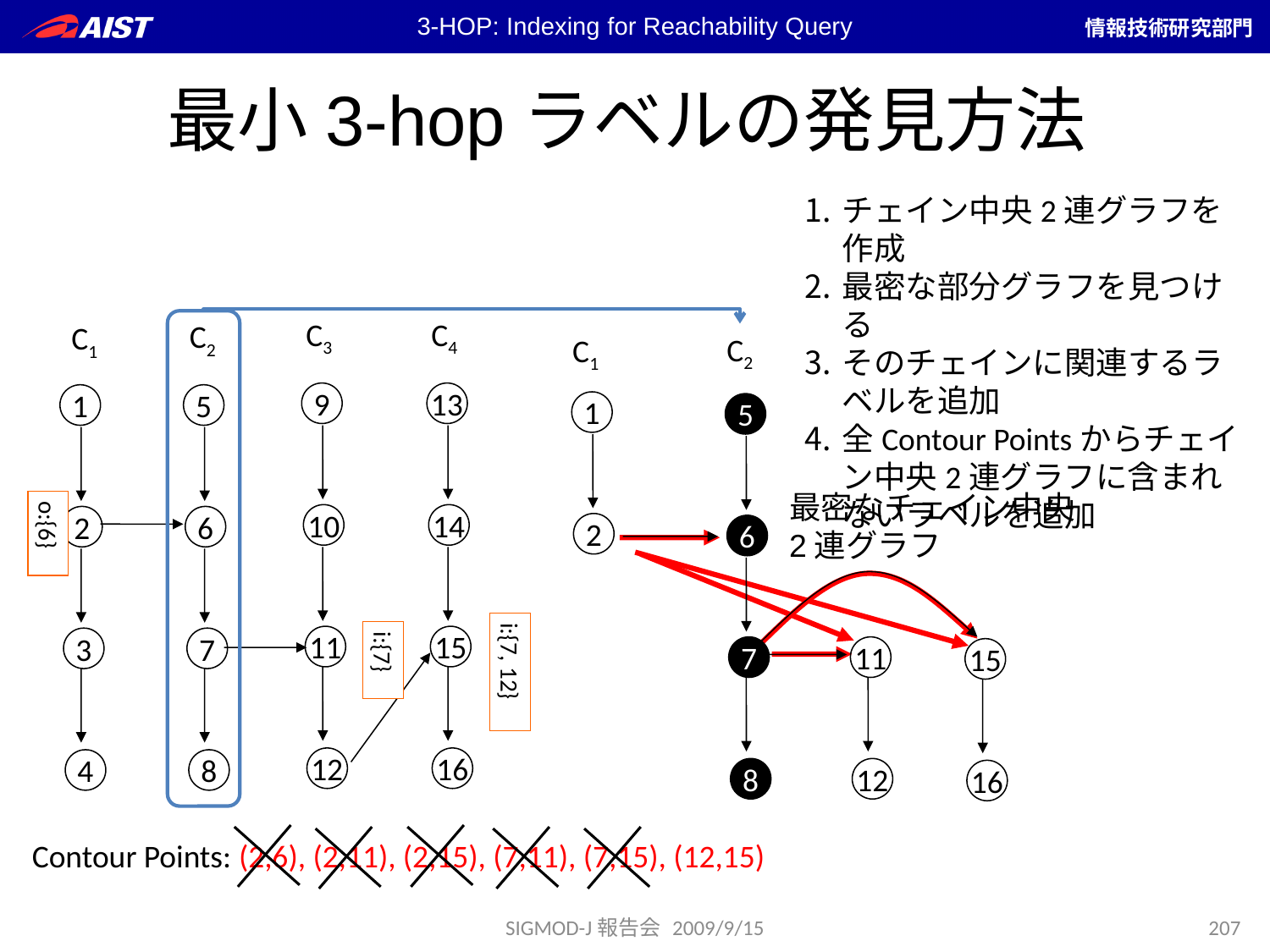

3-HOP: Indexing for Reachability Query
# 最小3-hopラベルの発見方法
チェイン中央2連グラフを作成
最密な部分グラフを見つける
そのチェインに関連するラベルを追加
全Contour Pointsからチェイン中央2連グラフに含まれないラベルを追加
C3
C4
C2

C1
C2
C1
1
5

2
6

7
11
15

8
12
16
9
13
1
5

最密なチェイン中央
2連グラフ

o:{6}
10
14
2
6

i:{7, 12}
i:{7}
i:{7}
11
15
3
7

12
16
4
8

Contour Points: (2,6), (2,11), (2,15), (7,11), (7,15), (12,15)
SIGMOD-J報告会 2009/9/15
207